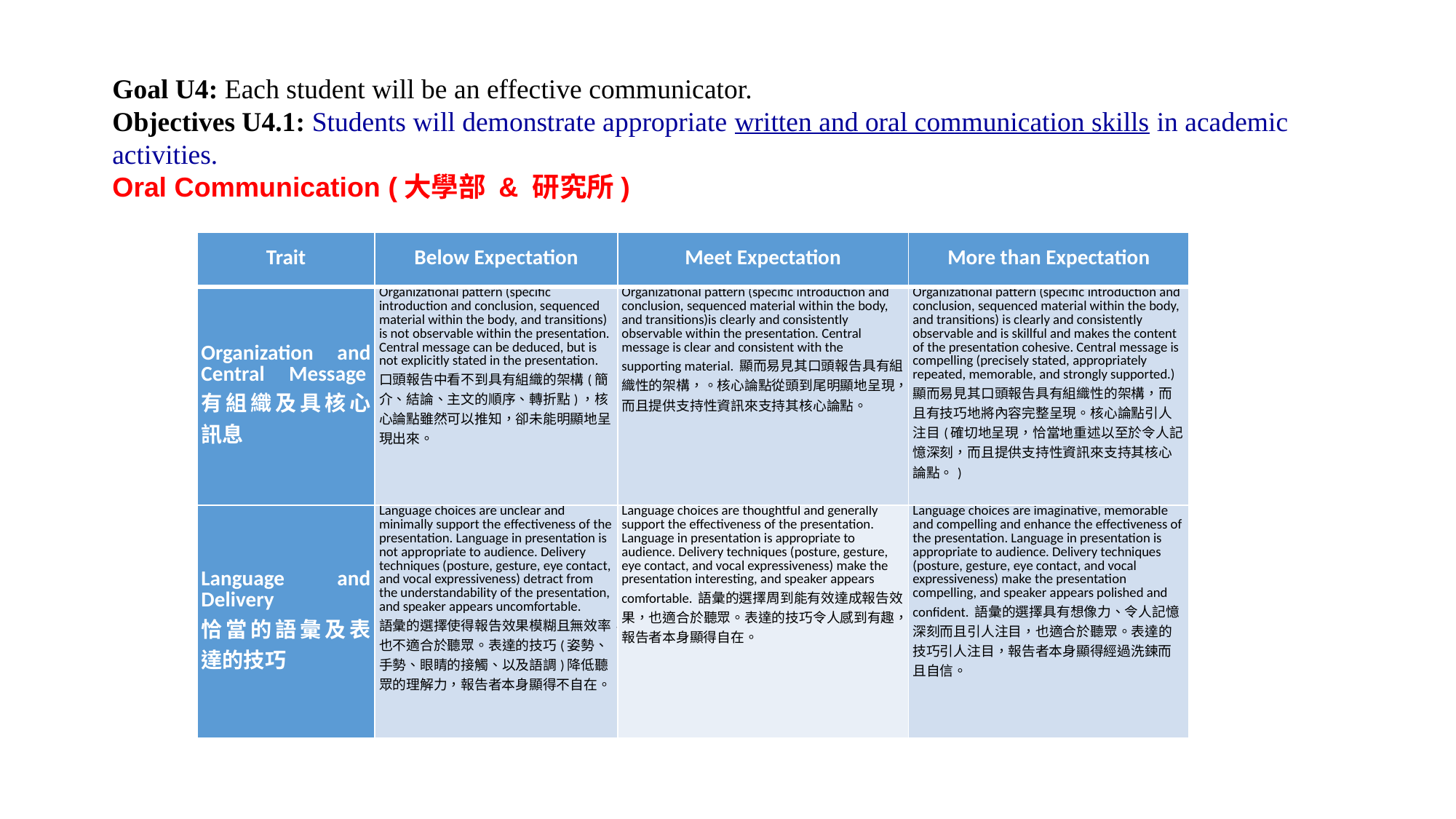

# Goal U4: Each student will be an effective communicator. Objectives U4.1: Students will demonstrate appropriate written and oral communication skills in academic activities. Oral Communication (大學部 & 研究所)
| Trait | Below Expectation | Meet Expectation | More than Expectation |
| --- | --- | --- | --- |
| Organization and Central Message有組織及具核心訊息 | Organizational pattern (specific introduction and conclusion, sequenced material within the body, and transitions) is not observable within the presentation. Central message can be deduced, but is not explicitly stated in the presentation.口頭報告中看不到具有組織的架構(簡介、結論、主文的順序、轉折點)，核心論點雖然可以推知，卻未能明顯地呈現出來。 | Organizational pattern (specific introduction and conclusion, sequenced material within the body, and transitions)is clearly and consistently observable within the presentation. Central message is clear and consistent with the supporting material. 顯而易見其口頭報告具有組織性的架構，。核心論點從頭到尾明顯地呈現，而且提供支持性資訊來支持其核心論點。 | Organizational pattern (specific introduction and conclusion, sequenced material within the body, and transitions) is clearly and consistently observable and is skillful and makes the content of the presentation cohesive. Central message is compelling (precisely stated, appropriately repeated, memorable, and strongly supported.) 顯而易見其口頭報告具有組織性的架構，而且有技巧地將內容完整呈現。核心論點引人注目(確切地呈現，恰當地重述以至於令人記憶深刻，而且提供支持性資訊來支持其核心論點。) |
| Language and Delivery 恰當的語彙及表達的技巧 | Language choices are unclear and minimally support the effectiveness of the presentation. Language in presentation is not appropriate to audience. Delivery techniques (posture, gesture, eye contact, and vocal expressiveness) detract from the understandability of the presentation, and speaker appears uncomfortable. 語彙的選擇使得報告效果模糊且無效率，也不適合於聽眾。表達的技巧(姿勢、手勢、眼睛的接觸、以及語調)降低聽眾的理解力，報告者本身顯得不自在。 | Language choices are thoughtful and generally support the effectiveness of the presentation. Language in presentation is appropriate to audience. Delivery techniques (posture, gesture, eye contact, and vocal expressiveness) make the presentation interesting, and speaker appears comfortable. 語彙的選擇周到能有效達成報告效果，也適合於聽眾。表達的技巧令人感到有趣，報告者本身顯得自在。 | Language choices are imaginative, memorable and compelling and enhance the effectiveness of the presentation. Language in presentation is appropriate to audience. Delivery techniques (posture, gesture, eye contact, and vocal expressiveness) make the presentation compelling, and speaker appears polished and confident. 語彙的選擇具有想像力、令人記憶深刻而且引人注目，也適合於聽眾。表達的技巧引人注目，報告者本身顯得經過洗鍊而且自信。 |